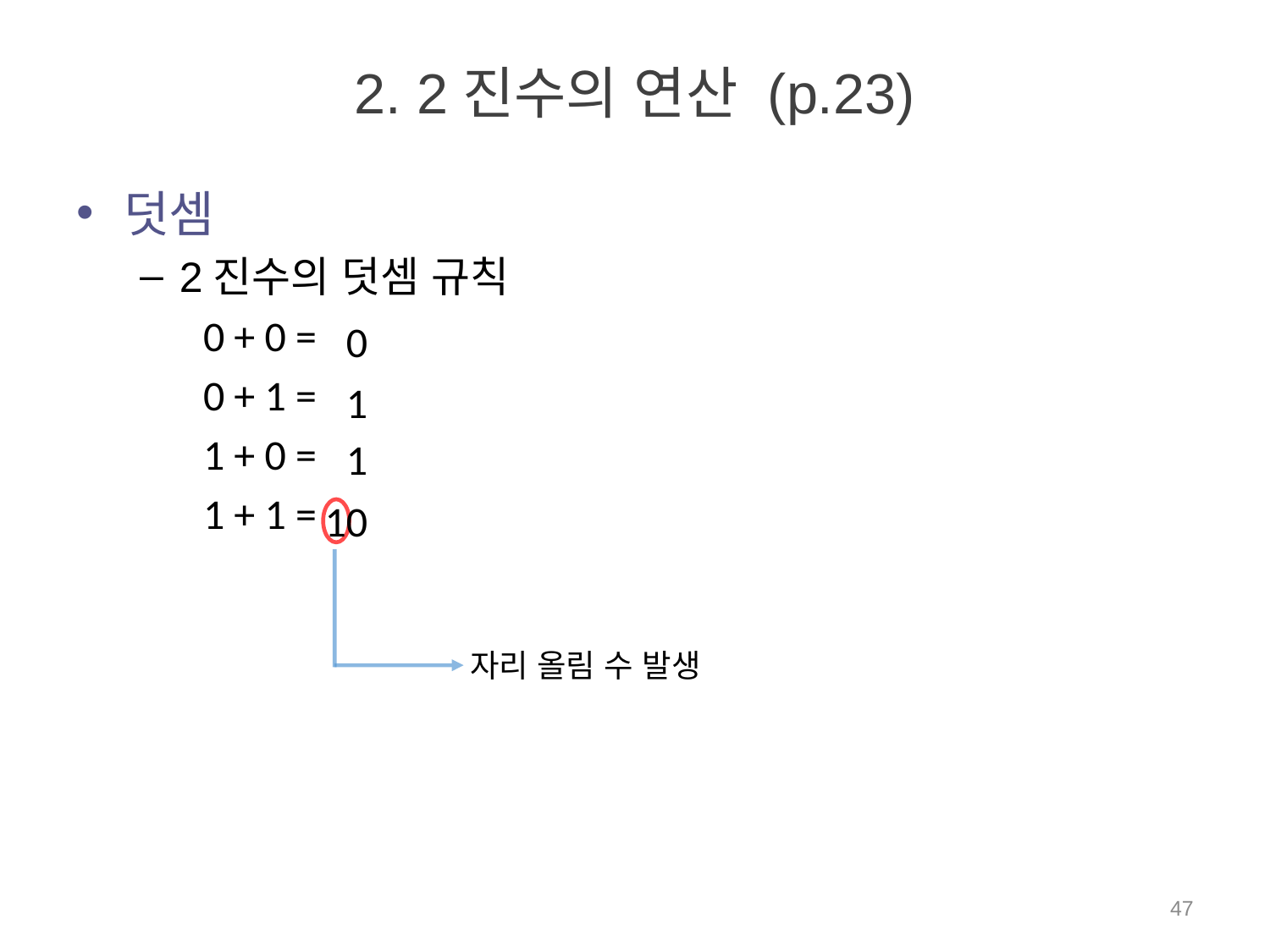

# 2. 2진수의 연산 (p.23)
덧셈
2진수의 덧셈 규칙
0 + 0 =
0 + 1 =
1 + 0 =
1 + 1 =
0
1
1
10

자리 올림 수 발생
47